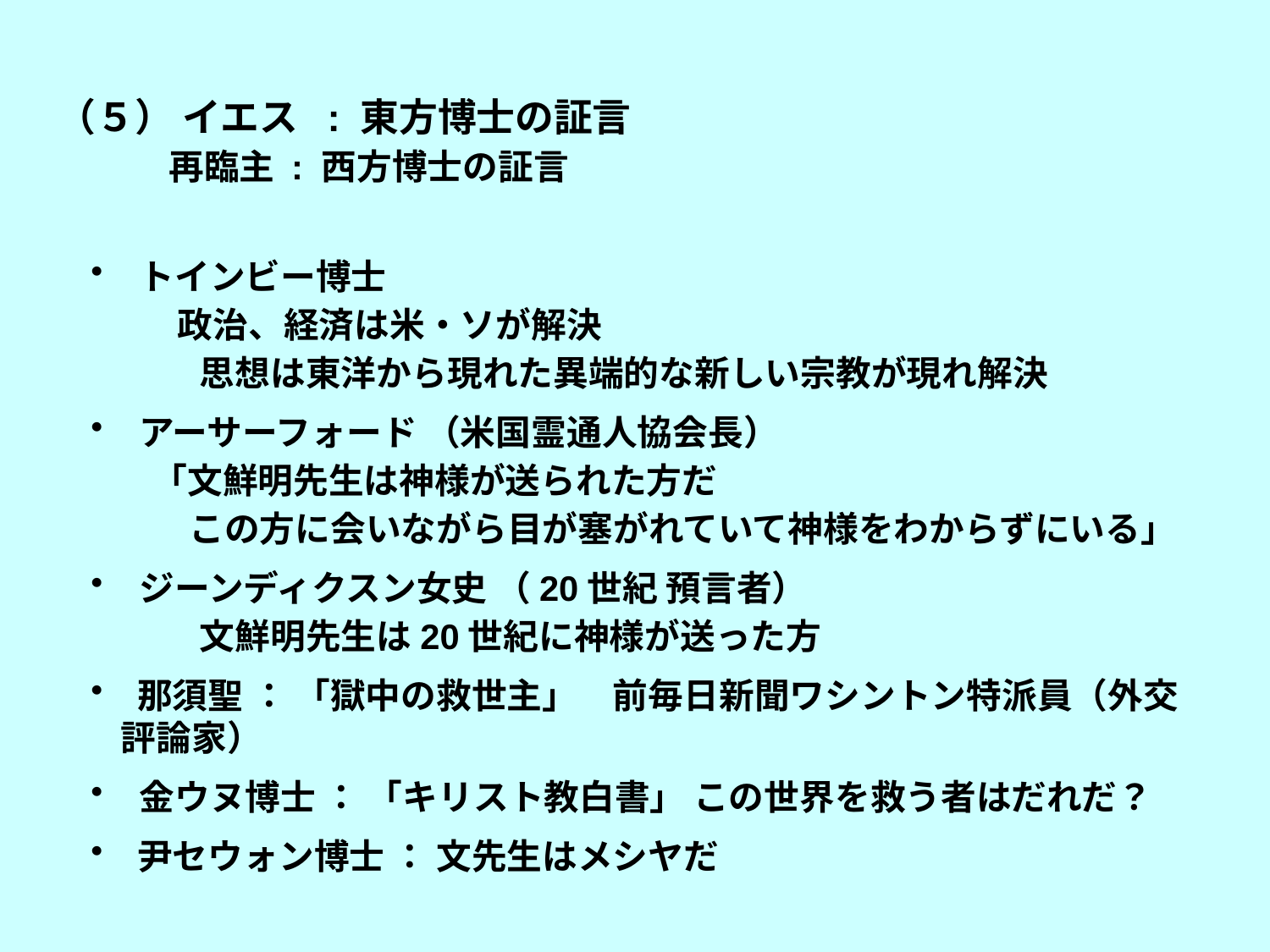

（５） イエス  : 東方博士の証言
   　　 再臨主 : 西方博士の証言

 トインビー博士
      政治、経済は米・ソが解決
　　 思想は東洋から現れた異端的な新しい宗教が現れ解決

 アーサーフォード （米国霊通人協会長）
     ｢文鮮明先生は神様が送られた方だ
      この方に会いながら目が塞がれていて神様をわからずにいる｣

 ジーンディクスン女史 （20世紀 預言者）
　　 文鮮明先生は20世紀に神様が送った方

 那須聖 ： 「獄中の救世主」　前毎日新聞ワシントン特派員（外交評論家）

 金ウヌ博士 ： 「キリスト教白書」 この世界を救う者はだれだ？

 尹セウォン博士 ： 文先生はメシヤだ